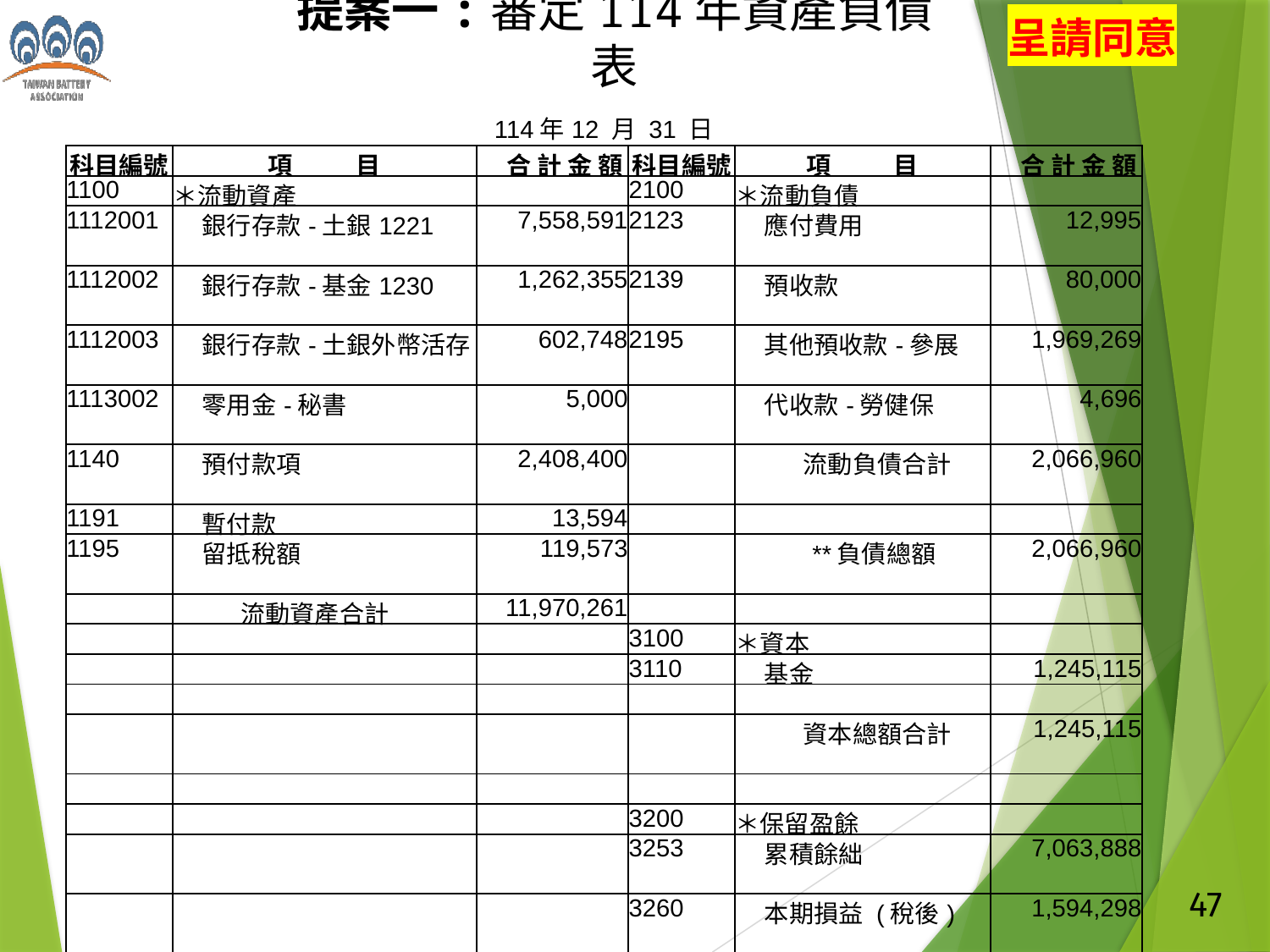

提案一:審定114年資產負債表
呈請同意
| 114年12 月 31 日 |  |  |  |  |  |
| --- | --- | --- | --- | --- | --- |
| 科目編號 | 項 目 | 合 計 金 額 | 科目編號 | 項 目 | 合 計 金 額 |
| 1100 | ＊流動資產 |  | 2100 | ＊流動負債 |  |
| 1112001 | 銀行存款-土銀1221 | 7,558,591 | 2123 | 應付費用 | 12,995 |
| 1112002 | 銀行存款-基金1230 | 1,262,355 | 2139 | 預收款 | 80,000 |
| 1112003 | 銀行存款-土銀外幣活存 | 602,748 | 2195 | 其他預收款-參展 | 1,969,269 |
| 1113002 | 零用金-秘書 | 5,000 |  | 代收款-勞健保 | 4,696 |
| 1140 | 預付款項 | 2,408,400 |  | 流動負債合計 | 2,066,960 |
| 1191 | 暫付款 | 13,594 |  |  |  |
| 1195 | 留抵稅額 | 119,573 |  | \*\*負債總額 | 2,066,960 |
|  | 流動資產合計 | 11,970,261 |  |  |  |
|  |  |  | 3100 | ＊資本 |  |
|  |  |  | 3110 | 基金 | 1,245,115 |
|  |  |  |  |  |  |
|  |  |  |  | 資本總額合計 | 1,245,115 |
|  |  |  |  |  |  |
|  |  |  | 3200 | ＊保留盈餘 |  |
|  |  |  | 3253 | 累積餘絀 | 7,063,888 |
|  |  |  | 3260 | 本期損益 (稅後) | 1,594,298 |
|  |  |  |  |  |  |
|  |  |  |  | 公積及盈餘合計 | 8,658,186 |
|  |  |  |  |  |  |
|  |  |  |  | \*\*權益總額 | 9,903,301 |
|  |  |  |  |  |  |
|  | 資產總額 | 11,970,261 |  | 負債及淨值總額 | 11,970,261 |
|  |  |  |  |  |  |
| 理事長： 常務監事： 秘書長： 會計： |  |  |  |  |  |
47